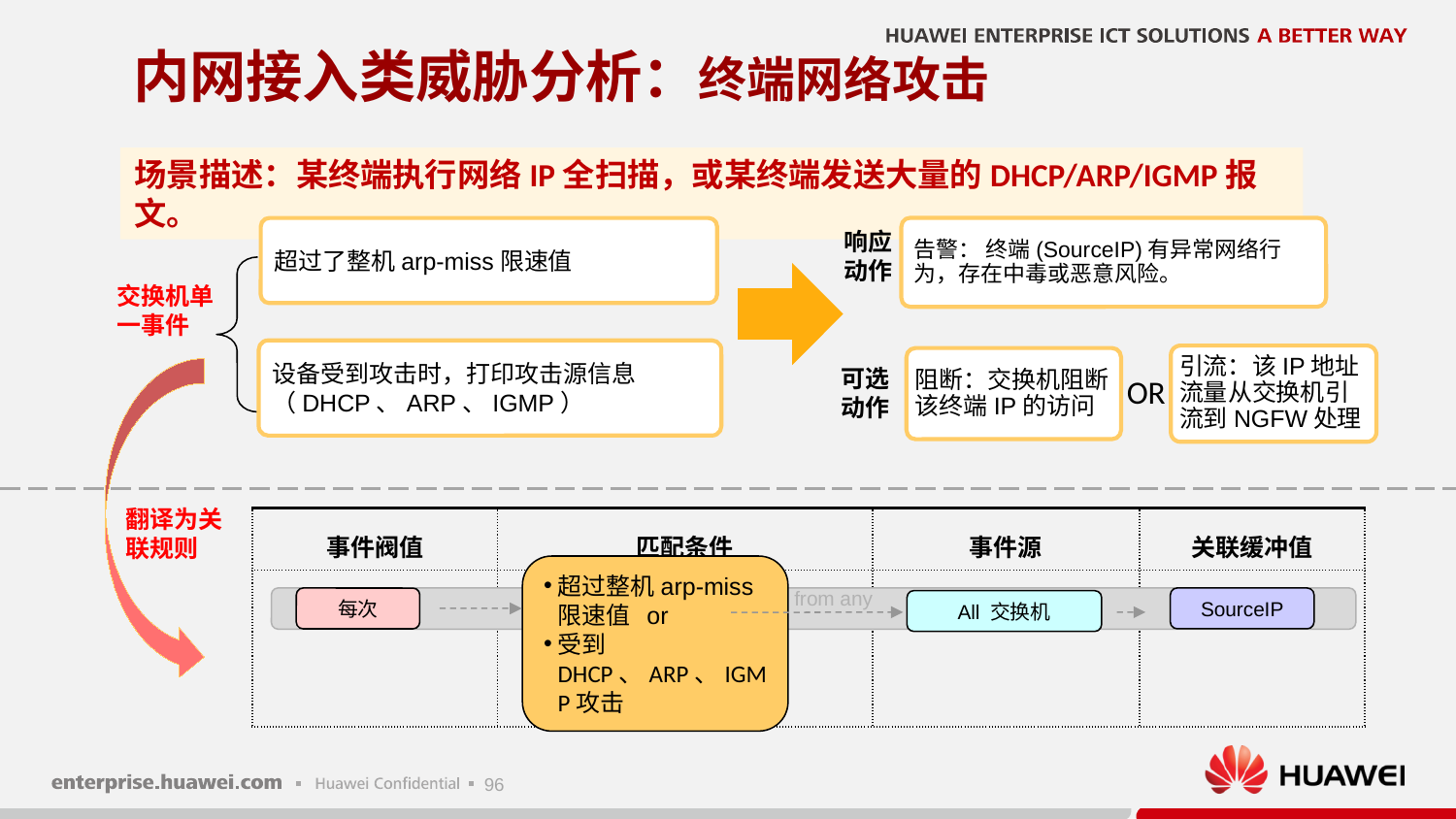

# 内网接入类威胁分析：终端网络攻击
场景描述：某终端执行网络IP全扫描，或某终端发送大量的DHCP/ARP/IGMP报文。

告警： 终端(SourceIP)有异常网络行为，存在中毒或恶意风险。

超过了整机arp-miss限速值
响应动作

交换机单一事件

设备受到攻击时，打印攻击源信息（DHCP、ARP、IGMP）

引流：该IP地址流量从交换机引流到NGFW处理

阻断：交换机阻断该终端IP的访问
可选动作

OR
翻译为关联规则
| 事件阀值 | 匹配条件 | 事件源 | 关联缓冲值 |
| --- | --- | --- | --- |
|  |  |  |  |
超过整机arp-miss限速值  or
受到DHCP、ARP、IGMP攻击
from any
SourceIP
每次

All 交换机